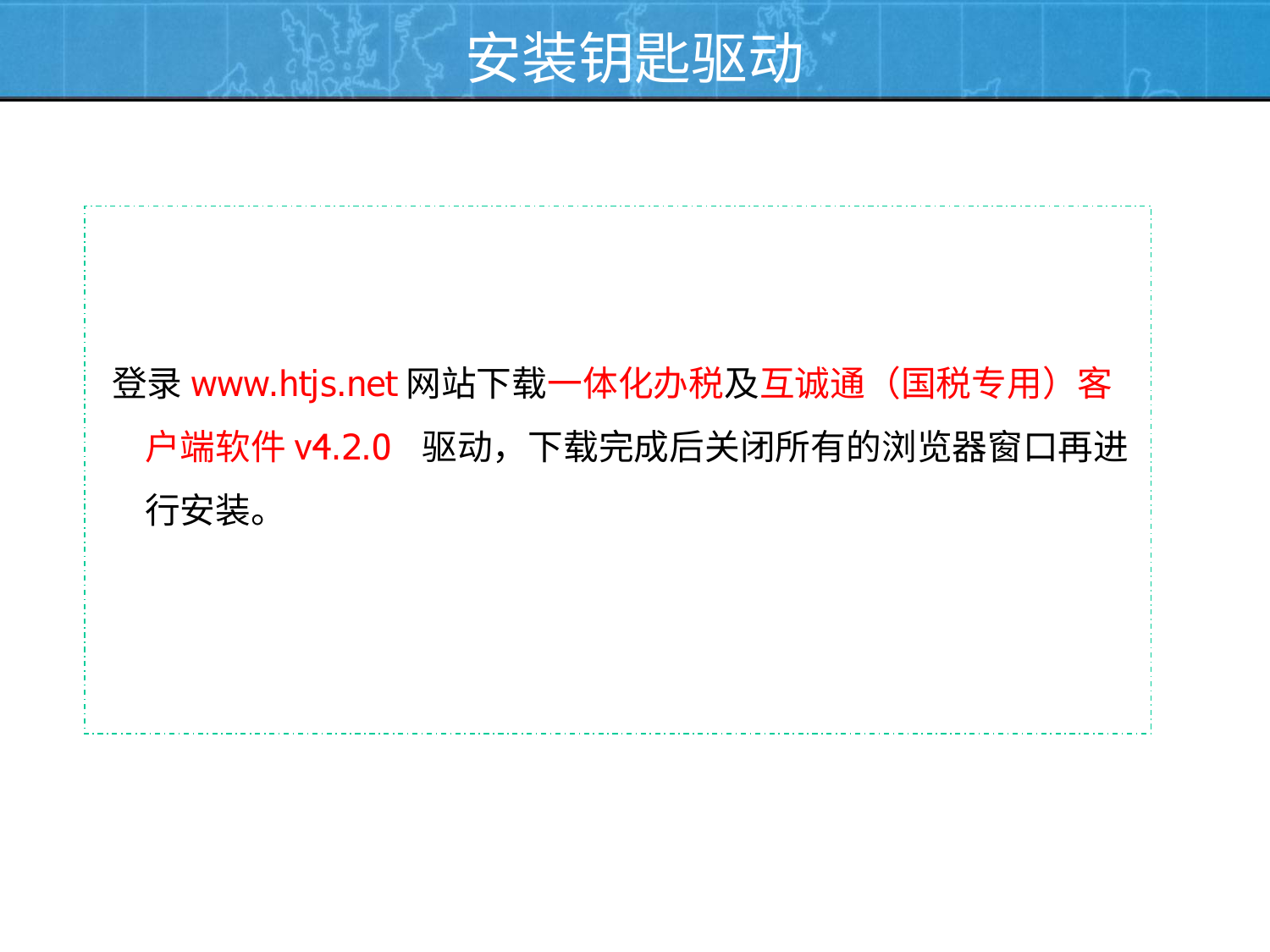

安装钥匙驱动

 登录www.htjs.net网站下载一体化办税及互诚通（国税专用）客户端软件v4.2.0  驱动，下载完成后关闭所有的浏览器窗口再进行安装。